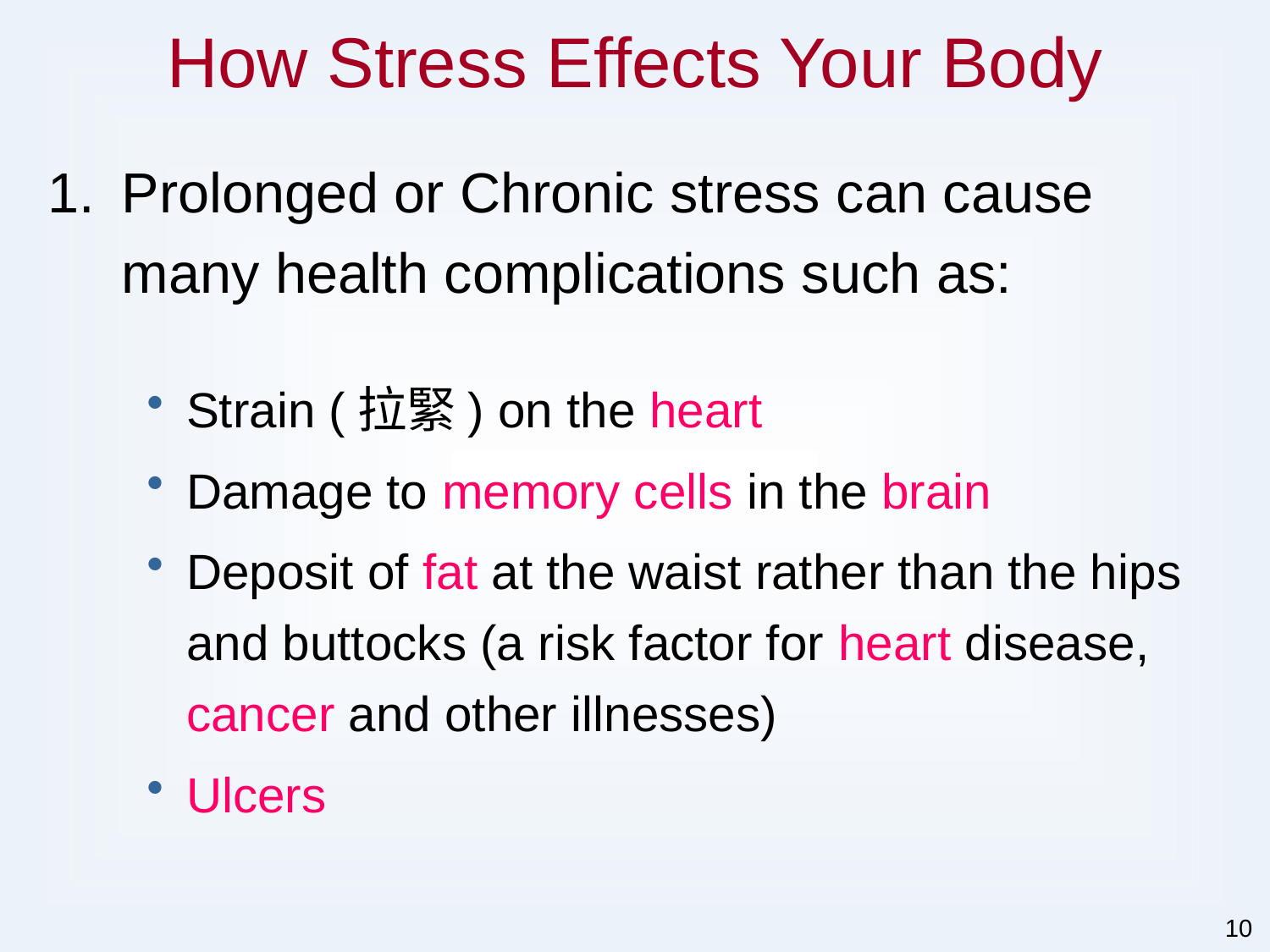

# How Stress Effects Your Body
Prolonged or Chronic stress can cause many health complications such as:

Strain (拉緊) on the heart
Damage to memory cells in the brain
Deposit of fat at the waist rather than the hips and buttocks (a risk factor for heart disease, cancer and other illnesses)
Ulcers
10